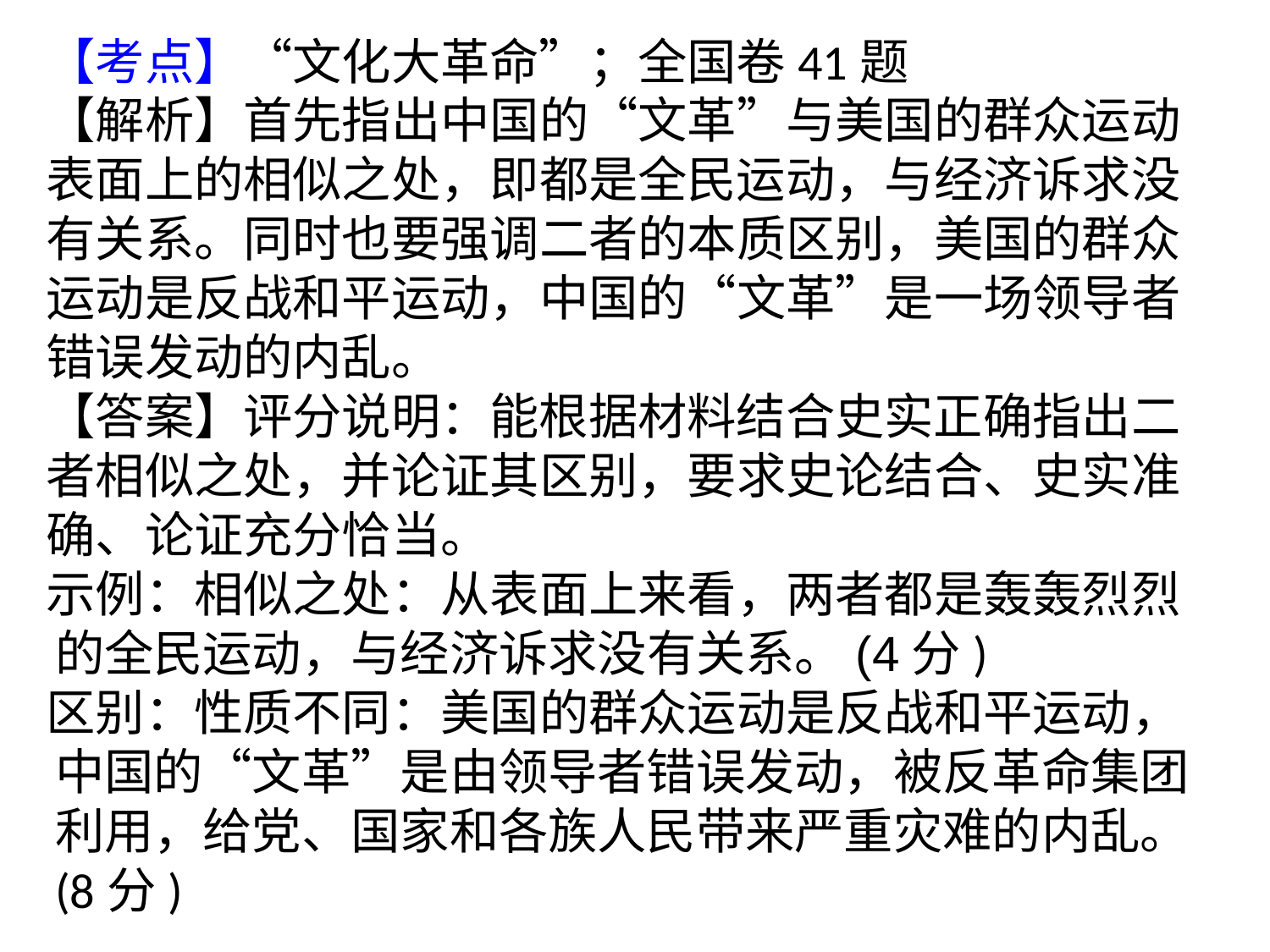

【考点】“文化大革命”；全国卷41题【解析】首先指出中国的“文革”与美国的群众运动表面上的相似之处，即都是全民运动，与经济诉求没有关系。同时也要强调二者的本质区别，美国的群众运动是反战和平运动，中国的“文革”是一场领导者错误发动的内乱。【答案】评分说明：能根据材料结合史实正确指出二者相似之处，并论证其区别，要求史论结合、史实准确、论证充分恰当。 示例：相似之处：从表面上来看，两者都是轰轰烈烈的全民运动，与经济诉求没有关系。(4分)
区别：性质不同：美国的群众运动是反战和平运动，中国的“文革”是由领导者错误发动，被反革命集团利用，给党、国家和各族人民带来严重灾难的内乱。(8分)